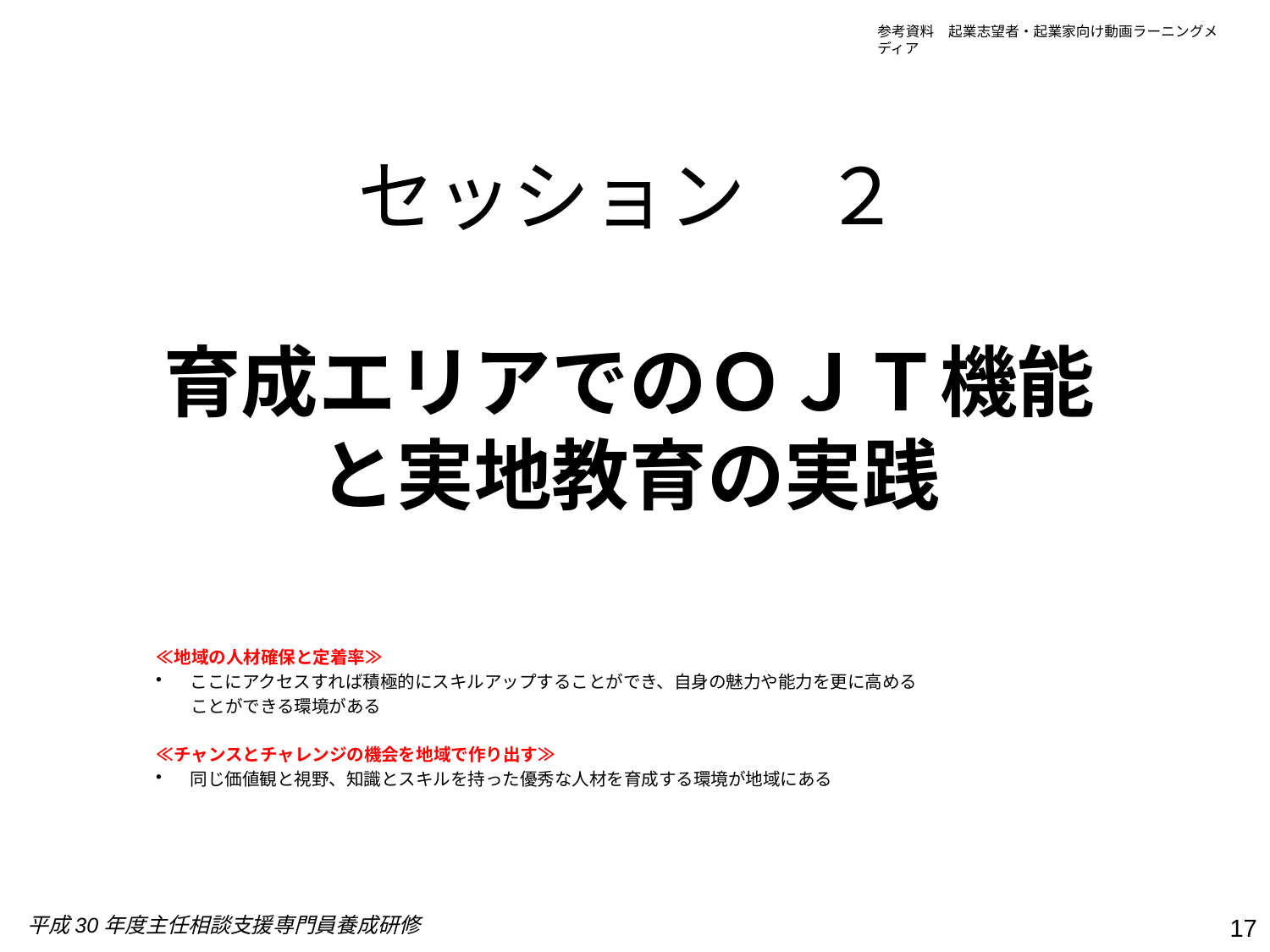

参考資料　起業志望者・起業家向け動画ラーニングメディア
# セッション　２ 育成エリアでのＯＪＴ機能と実地教育の実践

≪地域の人材確保と定着率≫
ここにアクセスすれば積極的にスキルアップすることができ、自身の魅力や能力を更に高める
　　ことができる環境がある

≪チャンスとチャレンジの機会を地域で作り出す≫
同じ価値観と視野、知識とスキルを持った優秀な人材を育成する環境が地域にある

平成30年度主任相談支援専門員養成研修
17